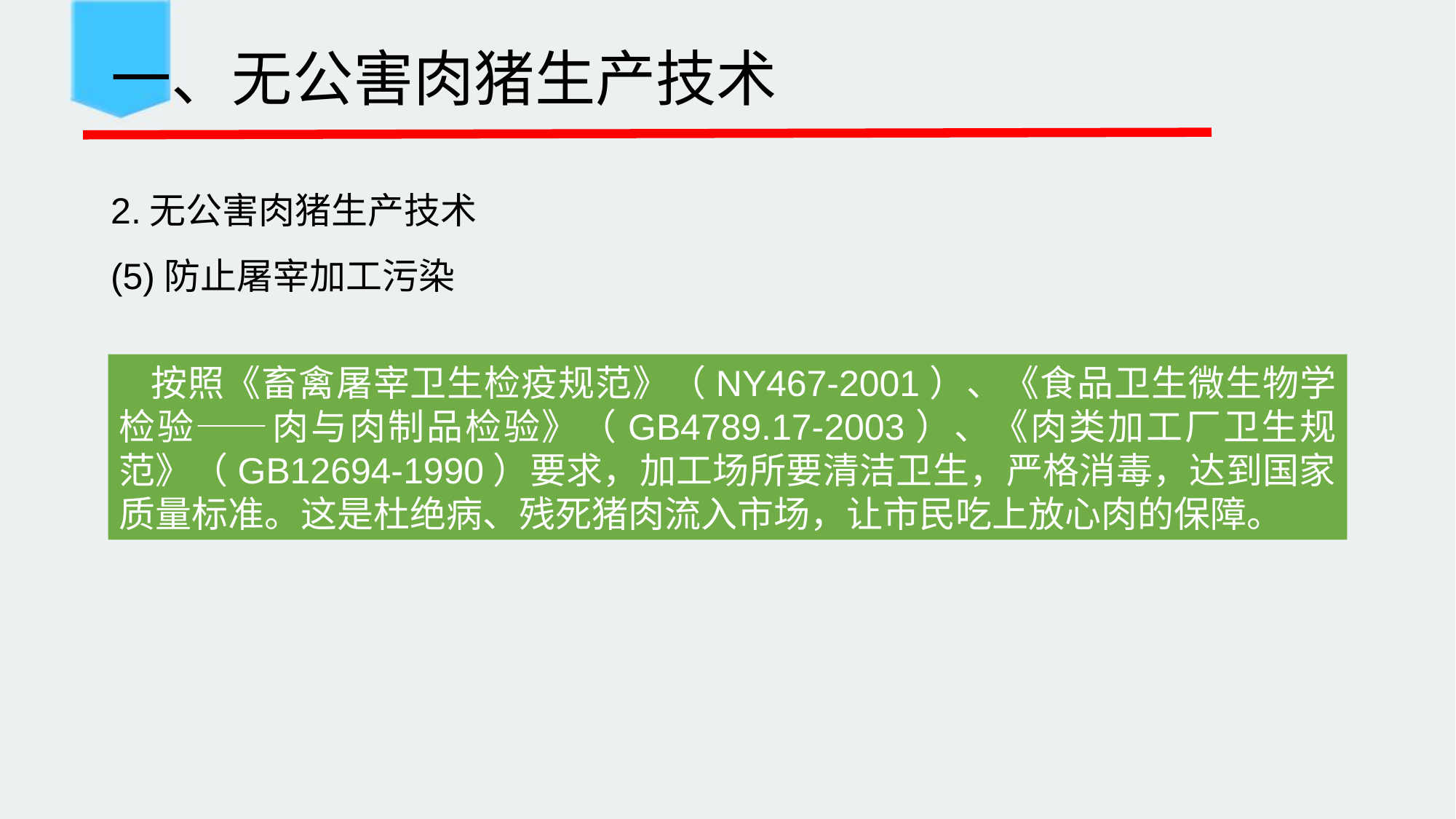

一、无公害肉猪生产技术
2.无公害肉猪生产技术
(5)防止屠宰加工污染
按照《畜禽屠宰卫生检疫规范》（NY467-2001）、《食品卫生微生物学检验——肉与肉制品检验》（GB4789.17-2003）、《肉类加工厂卫生规范》（GB12694-1990）要求，加工场所要清洁卫生，严格消毒，达到国家质量标准。这是杜绝病、残死猪肉流入市场，让市民吃上放心肉的保障。